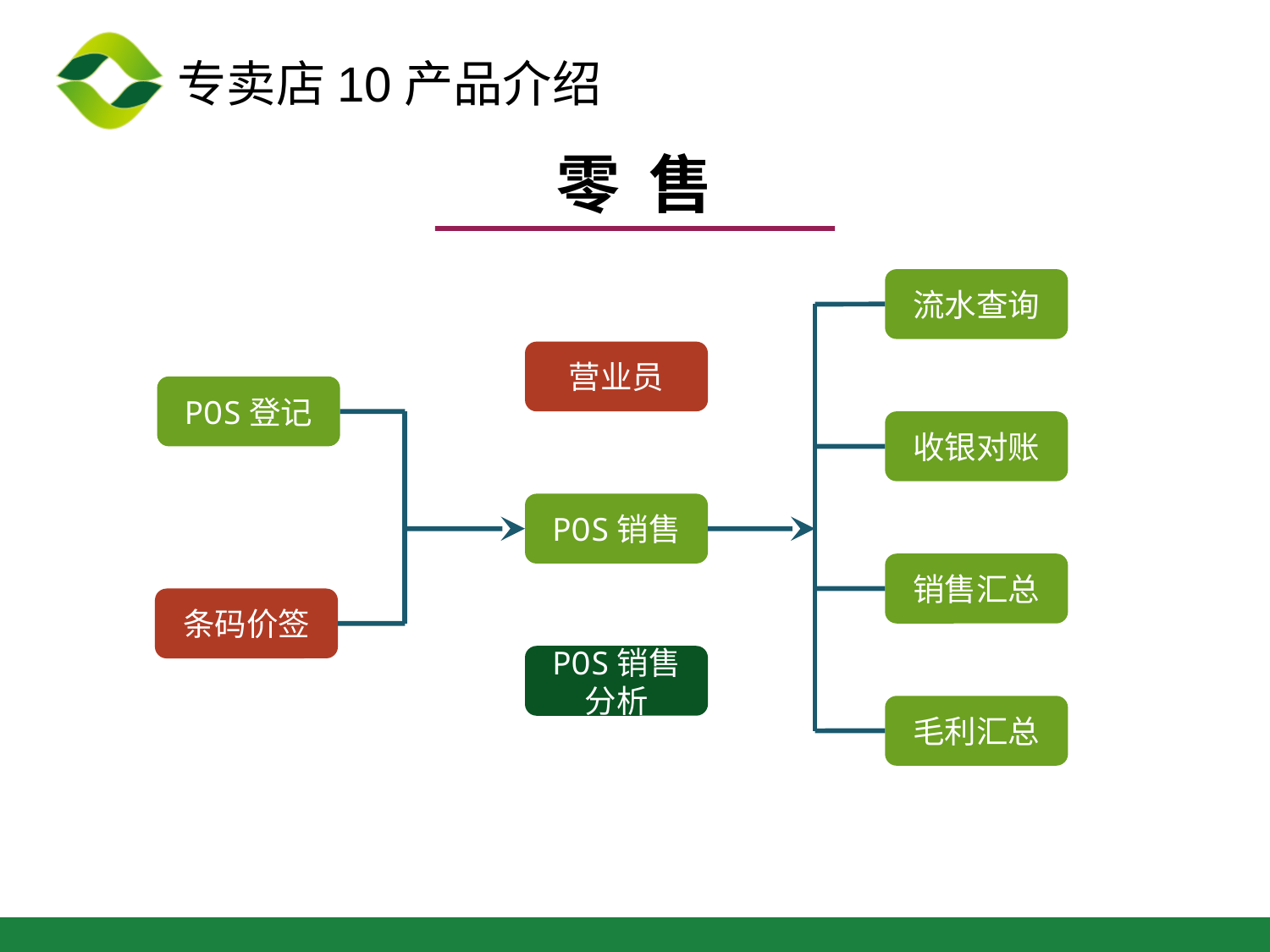

零  售

流水查询
营业员
POS登记
收银对账
POS销售
销售汇总
条码价签
POS销售分析
毛利汇总